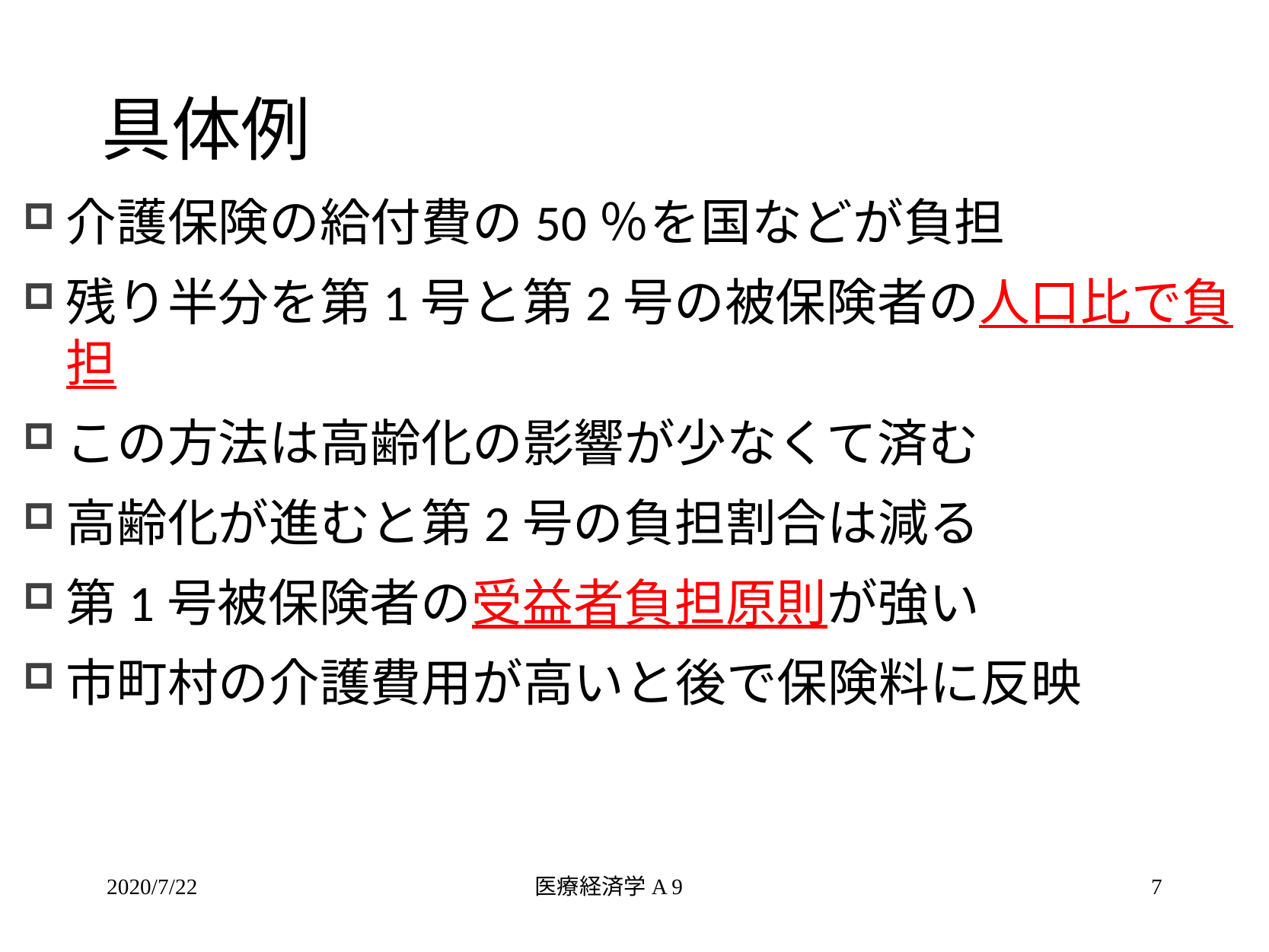

# 具体例
介護保険の給付費の50％を国などが負担
残り半分を第1号と第2号の被保険者の人口比で負担
この方法は高齢化の影響が少なくて済む
高齢化が進むと第2号の負担割合は減る
第1号被保険者の受益者負担原則が強い
市町村の介護費用が高いと後で保険料に反映

2020/7/22
医療経済学A 9
7